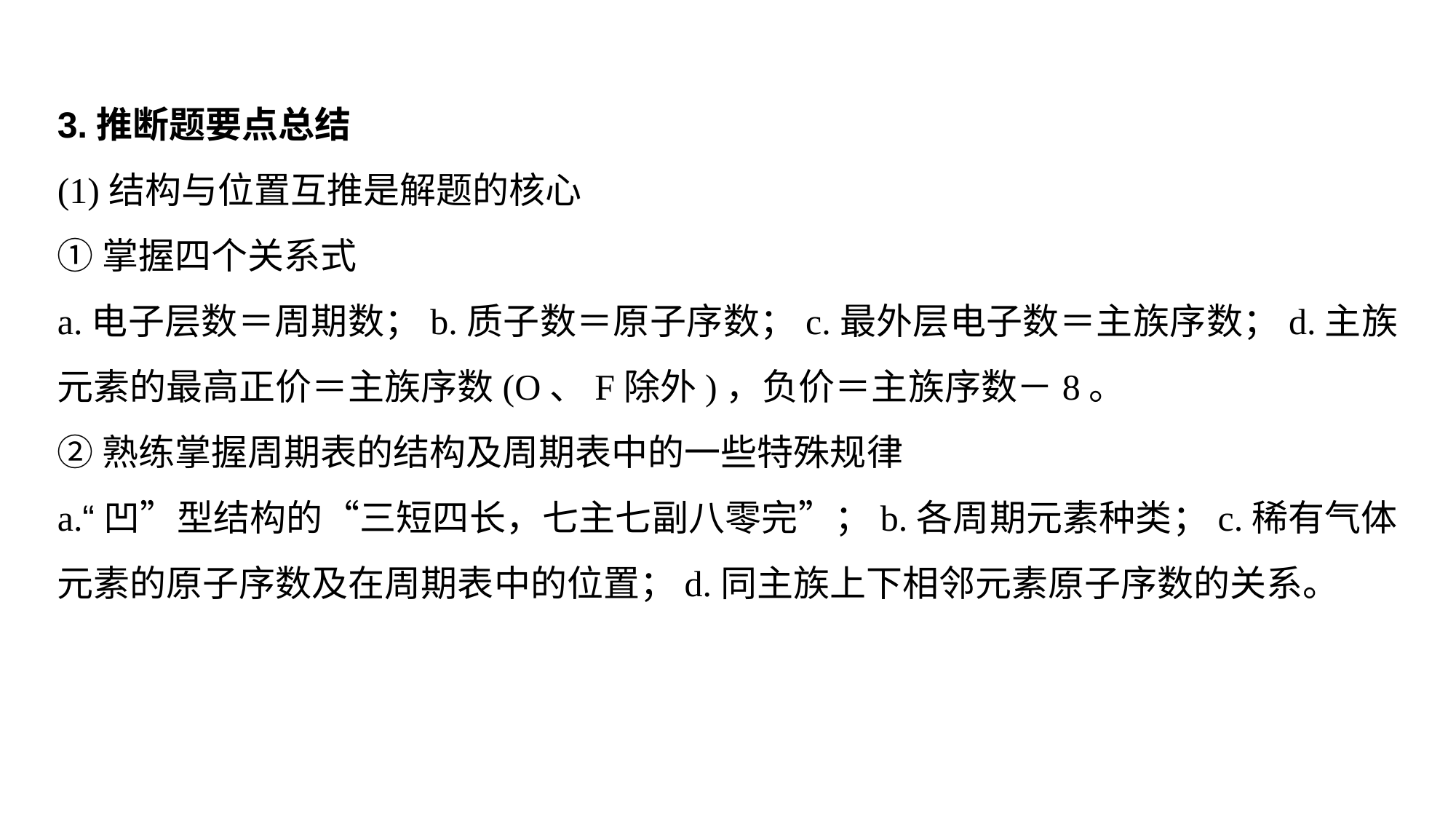

3.推断题要点总结
(1)结构与位置互推是解题的核心
①掌握四个关系式
a.电子层数＝周期数；b.质子数＝原子序数；c.最外层电子数＝主族序数；d.主族元素的最高正价＝主族序数(O、F除外)，负价＝主族序数－8。
②熟练掌握周期表的结构及周期表中的一些特殊规律
a.“凹”型结构的“三短四长，七主七副八零完”；b.各周期元素种类；c.稀有气体元素的原子序数及在周期表中的位置；d.同主族上下相邻元素原子序数的关系。